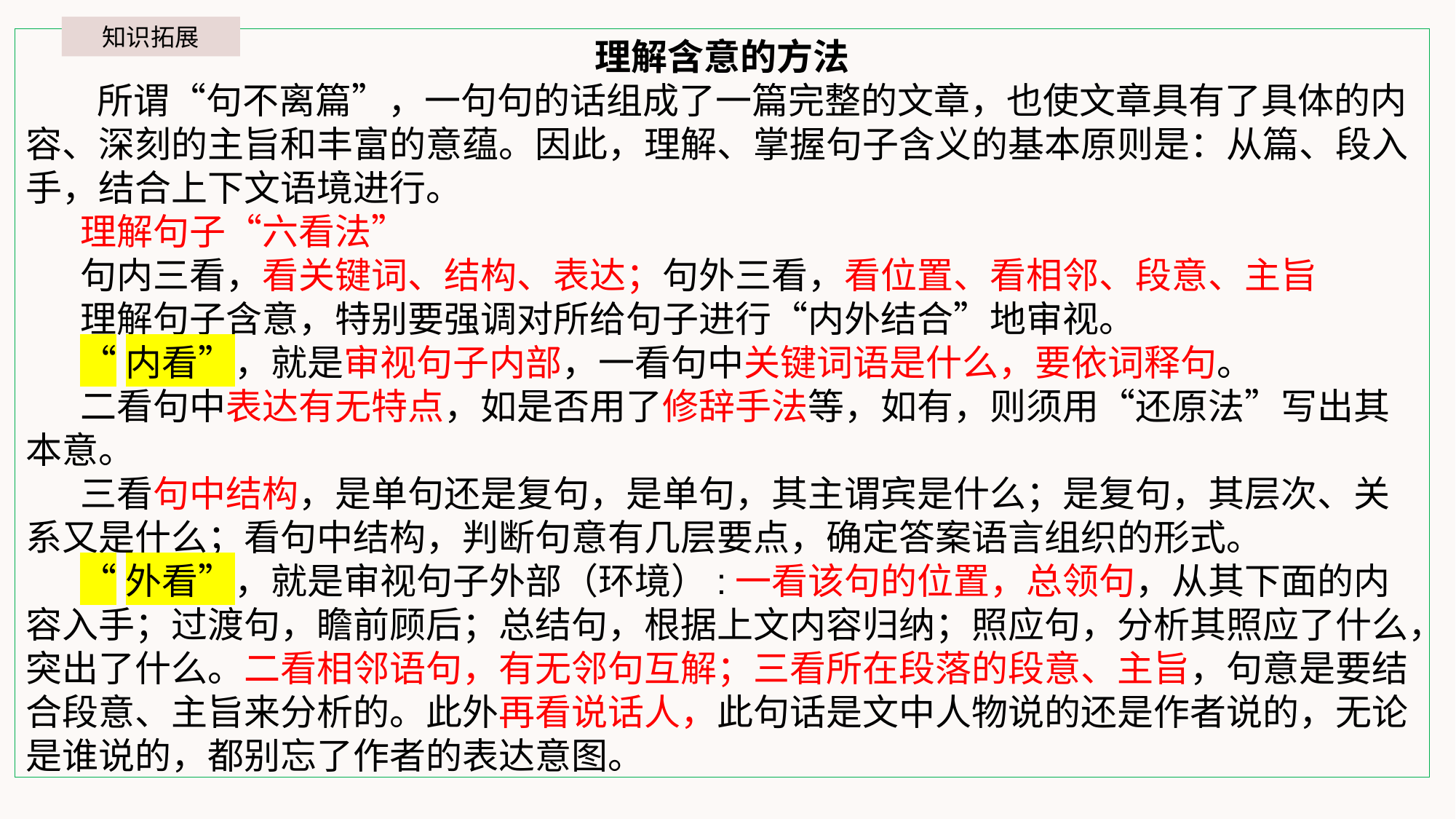

知识拓展
理解含意的方法
 所谓“句不离篇”，一句句的话组成了一篇完整的文章，也使文章具有了具体的内容、深刻的主旨和丰富的意蕴。因此，理解、掌握句子含义的基本原则是：从篇、段入手，结合上下文语境进行。
理解句子“六看法”
句内三看，看关键词、结构、表达；句外三看，看位置、看相邻、段意、主旨
理解句子含意，特别要强调对所给句子进行“内外结合”地审视。
“内看”，就是审视句子内部，一看句中关键词语是什么，要依词释句。
二看句中表达有无特点，如是否用了修辞手法等，如有，则须用“还原法”写出其本意。
三看句中结构，是单句还是复句，是单句，其主谓宾是什么；是复句，其层次、关系又是什么；看句中结构，判断句意有几层要点，确定答案语言组织的形式。
“外看”，就是审视句子外部（环境）:一看该句的位置，总领句，从其下面的内容入手；过渡句，瞻前顾后；总结句，根据上文内容归纳；照应句，分析其照应了什么，突出了什么。二看相邻语句，有无邻句互解；三看所在段落的段意、主旨，句意是要结合段意、主旨来分析的。此外再看说话人，此句话是文中人物说的还是作者说的，无论是谁说的，都别忘了作者的表达意图。